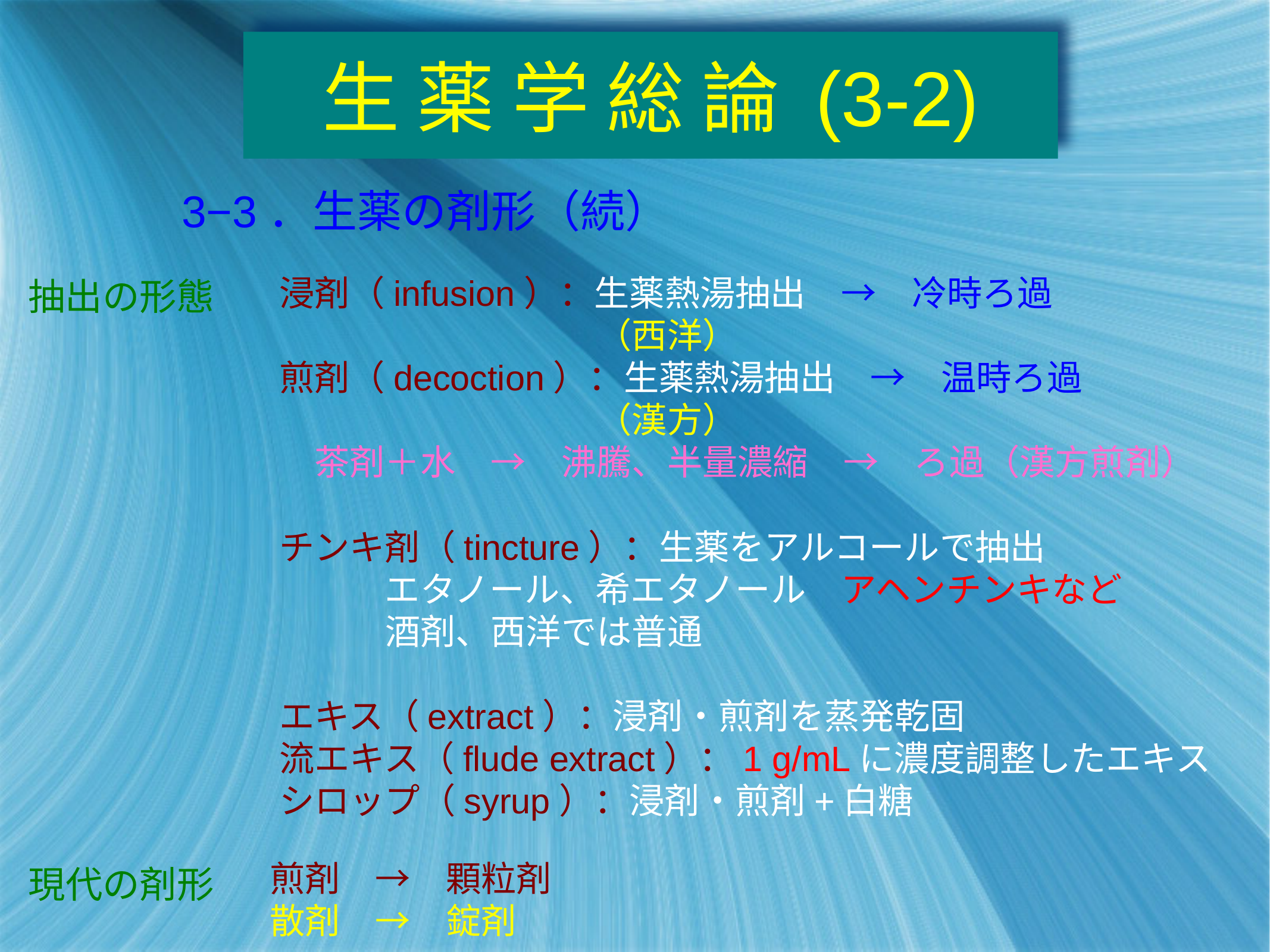

# 生 薬 学 総 論 (3-2)
3−3．生薬の剤形（続）
浸剤（infusion）：生薬熱湯抽出　→　冷時ろ過
　　　　　　　　　（西洋）
煎剤（decoction）：生薬熱湯抽出　→　温時ろ過
　　　　　　　　　（漢方）
　茶剤＋水　→　沸騰、半量濃縮　→　ろ過（漢方煎剤）

チンキ剤（tincture）：生薬をアルコールで抽出
　　　エタノール、希エタノール　アヘンチンキなど
　　　酒剤、西洋では普通

エキス（extract）：浸剤・煎剤を蒸発乾固
流エキス（flude extract）：1 g/mLに濃度調整したエキス
シロップ（syrup）：浸剤・煎剤+白糖
抽出の形態
煎剤　→　顆粒剤
散剤　→　錠剤
現代の剤形